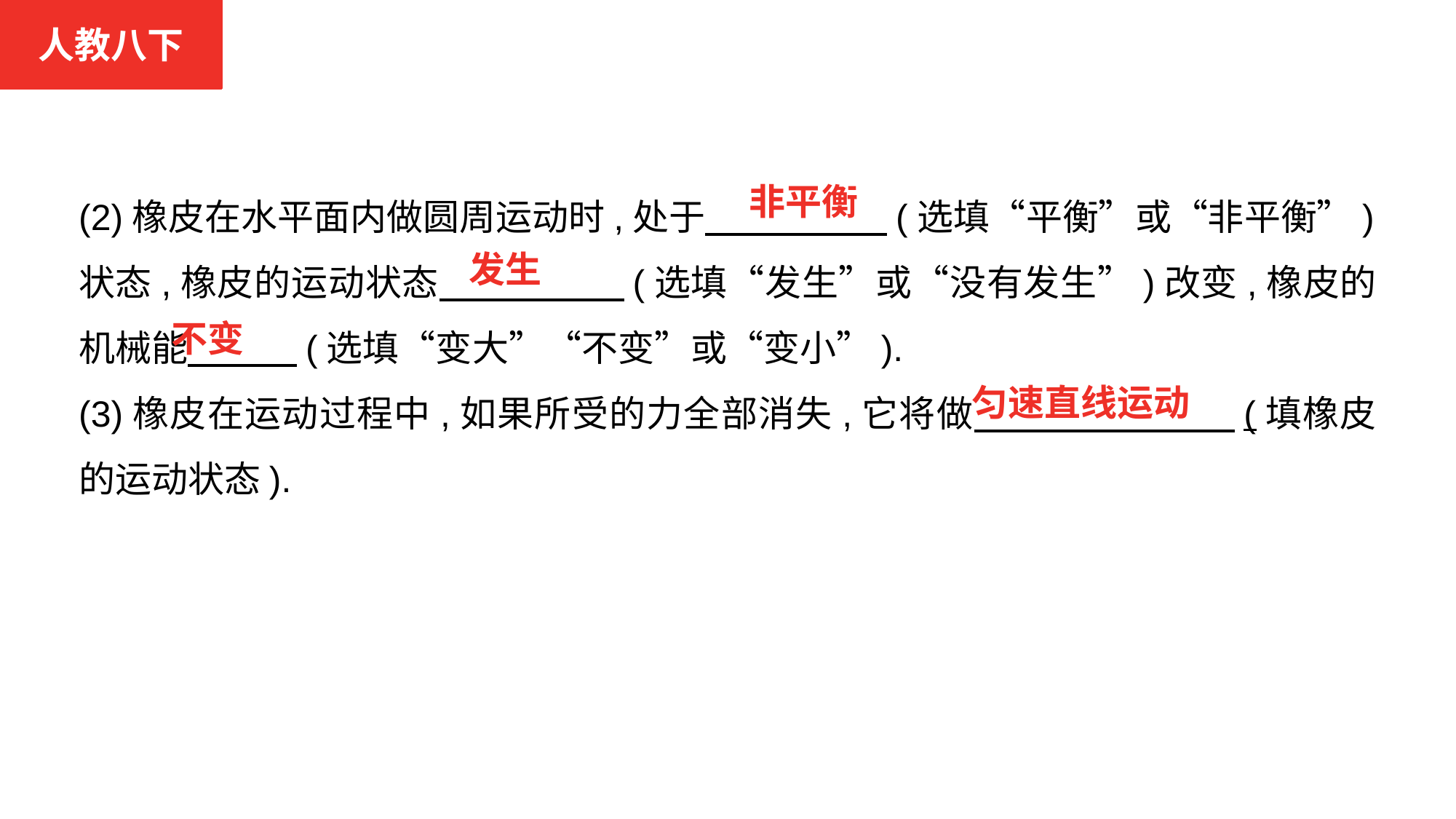

人教八下
(2)橡皮在水平面内做圆周运动时,处于　　　　　(选填“平衡”或“非平衡”)状态,橡皮的运动状态　　　　　(选填“发生”或“没有发生”)改变,橡皮的机械能　　　(选填“变大”“不变”或“变小”).
(3)橡皮在运动过程中,如果所受的力全部消失,它将做　　　　　　　(填橡皮的运动状态).
非平衡
发生
不变
匀速直线运动